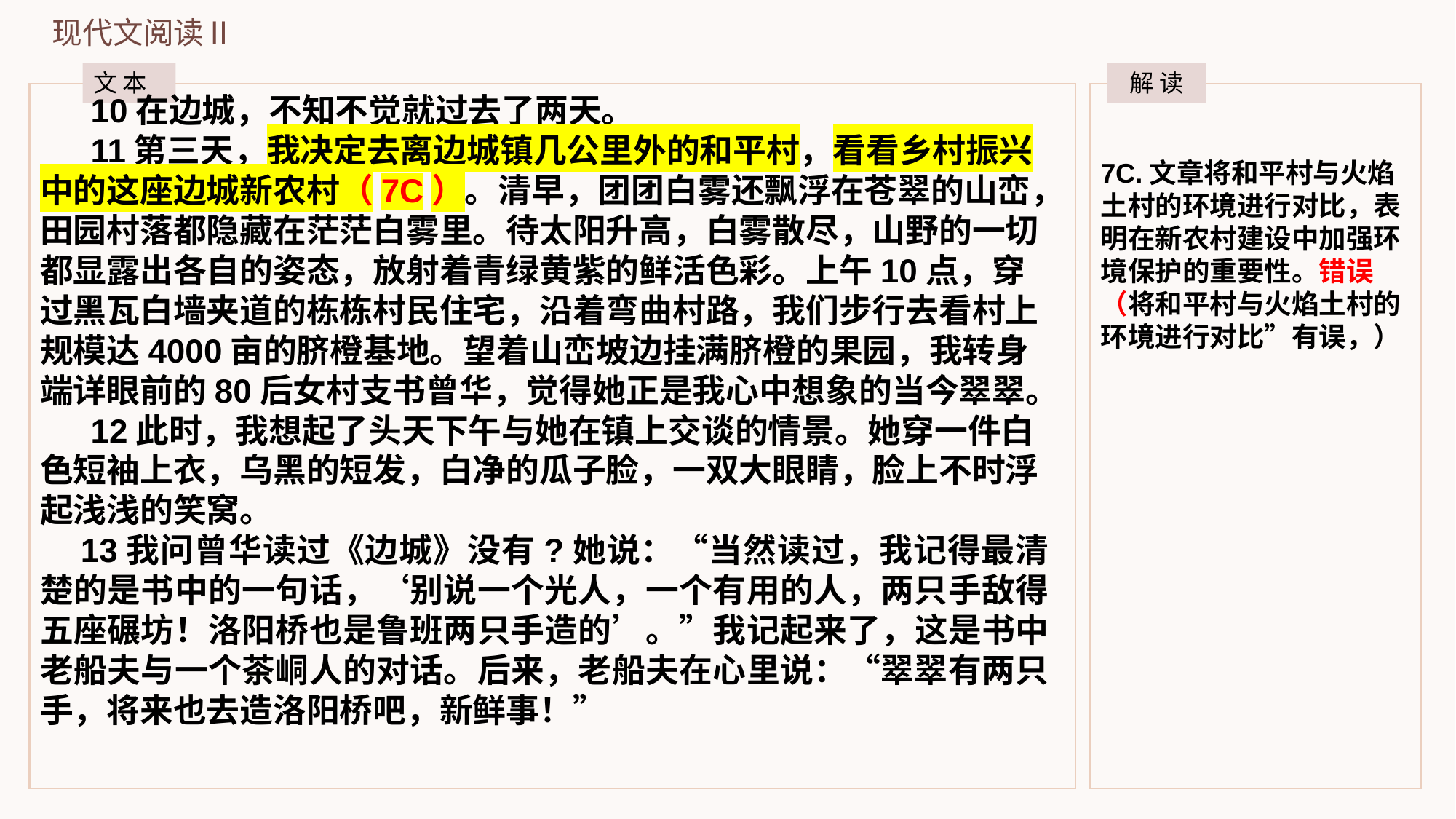

现代文阅读Ⅱ
文 本
解 读

  10在边城，不知不觉就过去了两天。
  11第三天，我决定去离边城镇几公里外的和平村，看看乡村振兴中的这座边城新农村（7C）。清早，团团白雾还飘浮在苍翠的山峦，田园村落都隐藏在茫茫白雾里。待太阳升高，白雾散尽，山野的一切都显露出各自的姿态，放射着青绿黄紫的鲜活色彩。上午10点，穿过黑瓦白墙夹道的栋栋村民住宅，沿着弯曲村路，我们步行去看村上规模达4000亩的脐橙基地。望着山峦坡边挂满脐橙的果园，我转身端详眼前的80后女村支书曾华，觉得她正是我心中想象的当今翠翠。
  12此时，我想起了头天下午与她在镇上交谈的情景。她穿一件白色短袖上衣，乌黑的短发，白净的瓜子脸，一双大眼睛，脸上不时浮起浅浅的笑窝。
    13我问曾华读过《边城》没有?她说：“当然读过，我记得最清楚的是书中的一句话，‘别说一个光人，一个有用的人，两只手敌得五座碾坊！洛阳桥也是鲁班两只手造的’。”我记起来了，这是书中老船夫与一个茶峒人的对话。后来，老船夫在心里说：“翠翠有两只手，将来也去造洛阳桥吧，新鲜事！”

7C.文章将和平村与火焰土村的环境进行对比，表明在新农村建设中加强环境保护的重要性。错误（将和平村与火焰土村的环境进行对比”有误，）